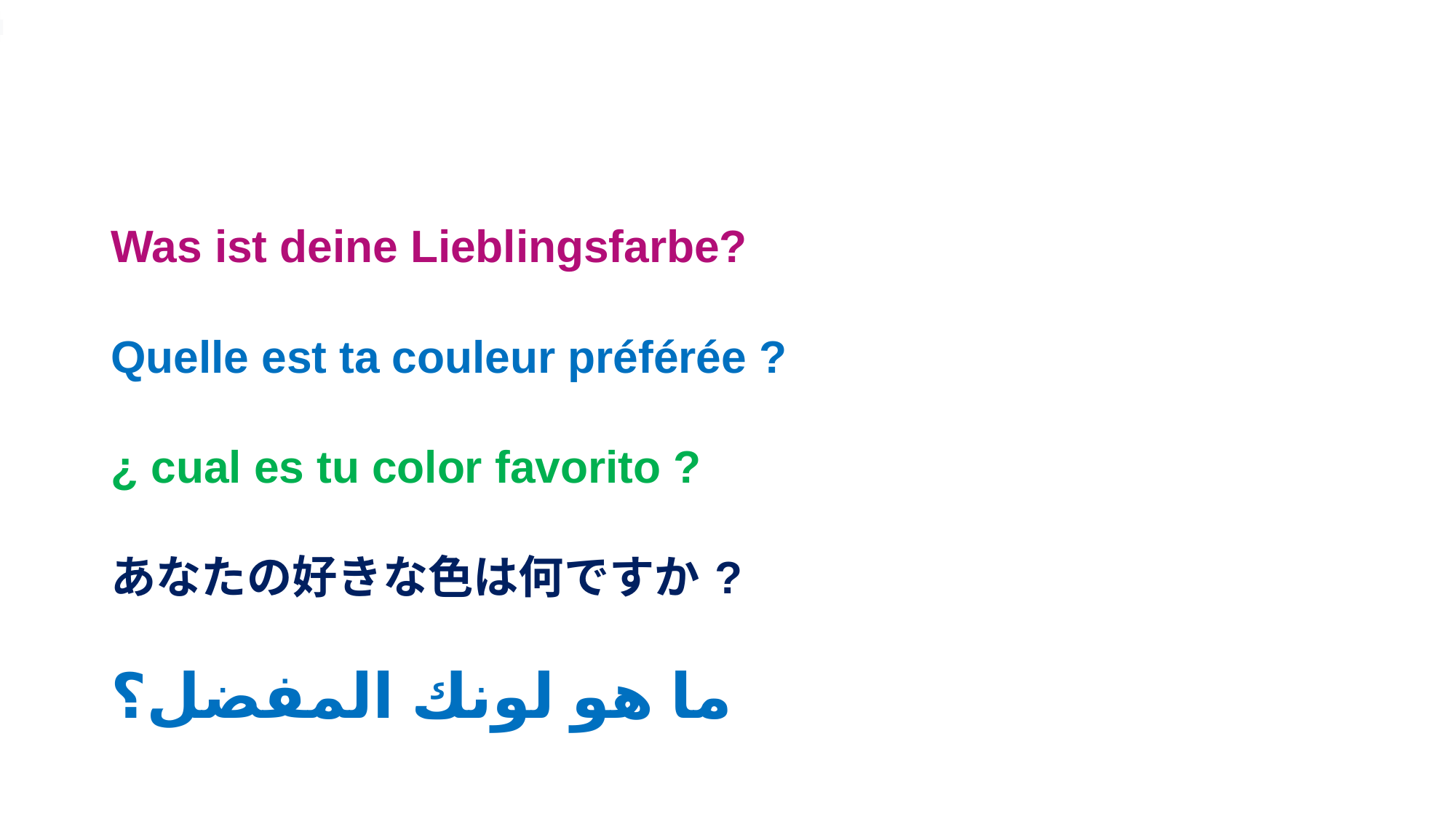

#
Was ist deine Lieblingsfarbe?

Quelle est ta couleur préférée ?

¿ cual es tu color favorito ?

あなたの好きな色は何ですか ?

ما هو لونك المفضل؟